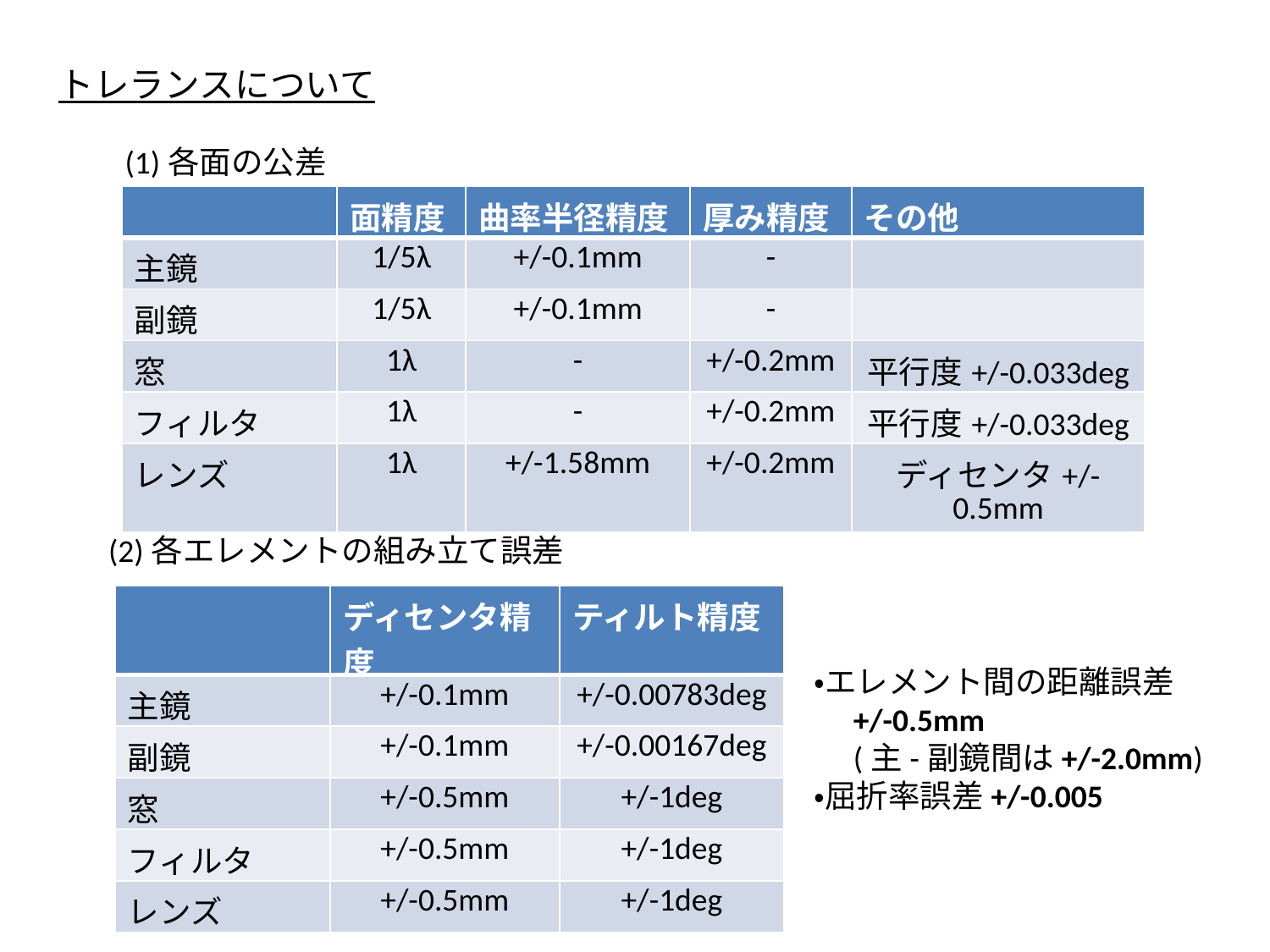

トレランスについて
(1)各面の公差
|  | 面精度 | 曲率半径精度 | 厚み精度 | その他 |
| --- | --- | --- | --- | --- |
| 主鏡 | 1/5λ | +/-0.1mm | - |  |
| 副鏡 | 1/5λ | +/-0.1mm | - |  |
| 窓 | 1λ | - | +/-0.2mm | 平行度+/-0.033deg |
| フィルタ | 1λ | - | +/-0.2mm | 平行度+/-0.033deg |
| レンズ | 1λ | +/-1.58mm | +/-0.2mm | ディセンタ+/-0.5mm |
(2)各エレメントの組み立て誤差
|  | ディセンタ精度 | ティルト精度 |
| --- | --- | --- |
| 主鏡 | +/-0.1mm | +/-0.00783deg |
| 副鏡 | +/-0.1mm | +/-0.00167deg |
| 窓 | +/-0.5mm | +/-1deg |
| フィルタ | +/-0.5mm | +/-1deg |
| レンズ | +/-0.5mm | +/-1deg |
・エレメント間の距離誤差
　+/-0.5mm
　(主-副鏡間は+/-2.0mm)
・屈折率誤差+/-0.005